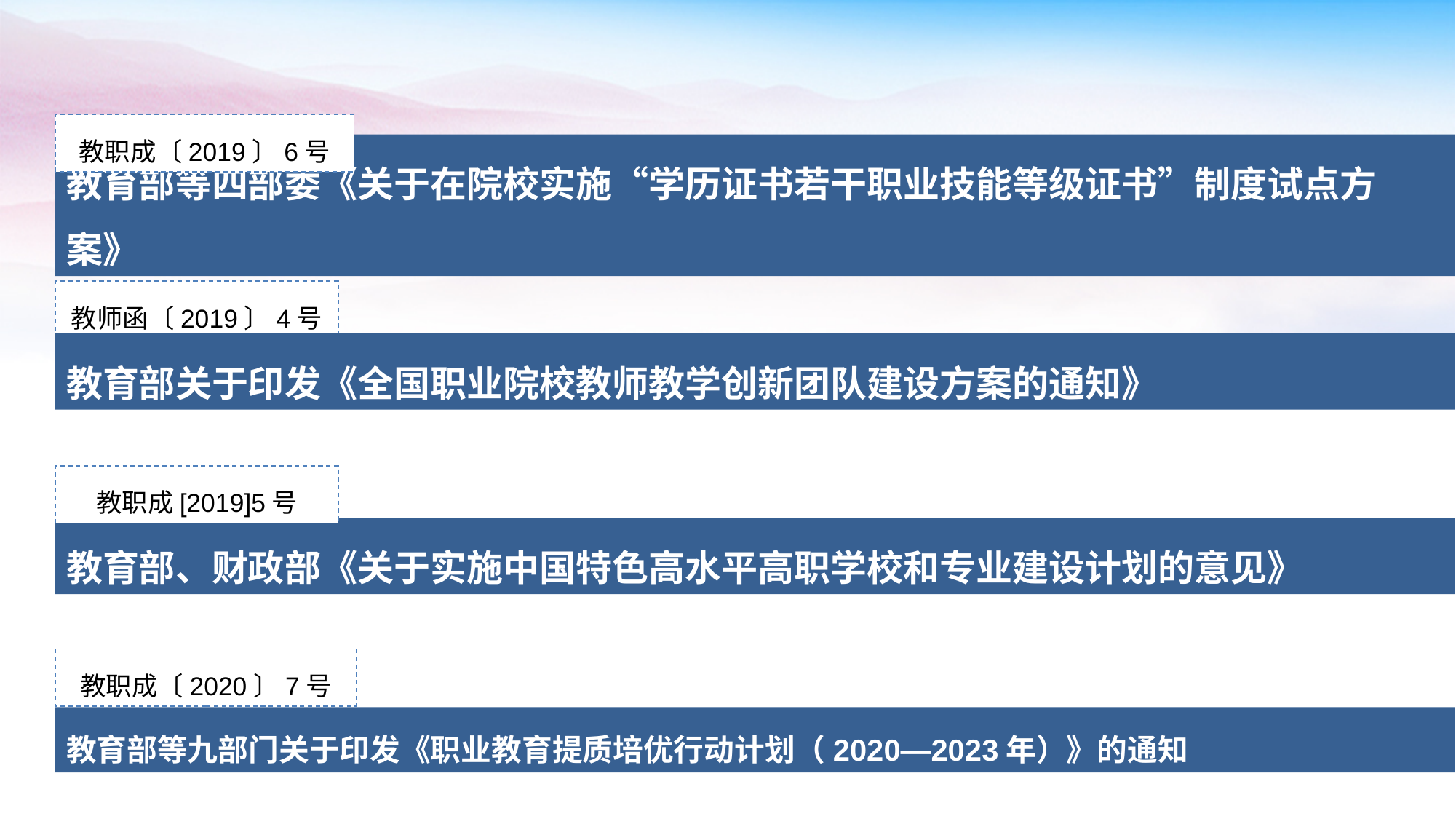

教职成〔2019〕6号
教育部等四部委《关于在院校实施“学历证书若干职业技能等级证书”制度试点方案》
教师函〔2019〕4号
教育部关于印发《全国职业院校教师教学创新团队建设方案的通知》
教职成[2019]5号
教育部、财政部《关于实施中国特色高水平高职学校和专业建设计划的意见》
教育部关于印发《全国职业院校教师教学创新团队建设方案的通知》
教职成〔2020〕7号
教育部等九部门关于印发《职业教育提质培优行动计划（2020—2023年）》的通知